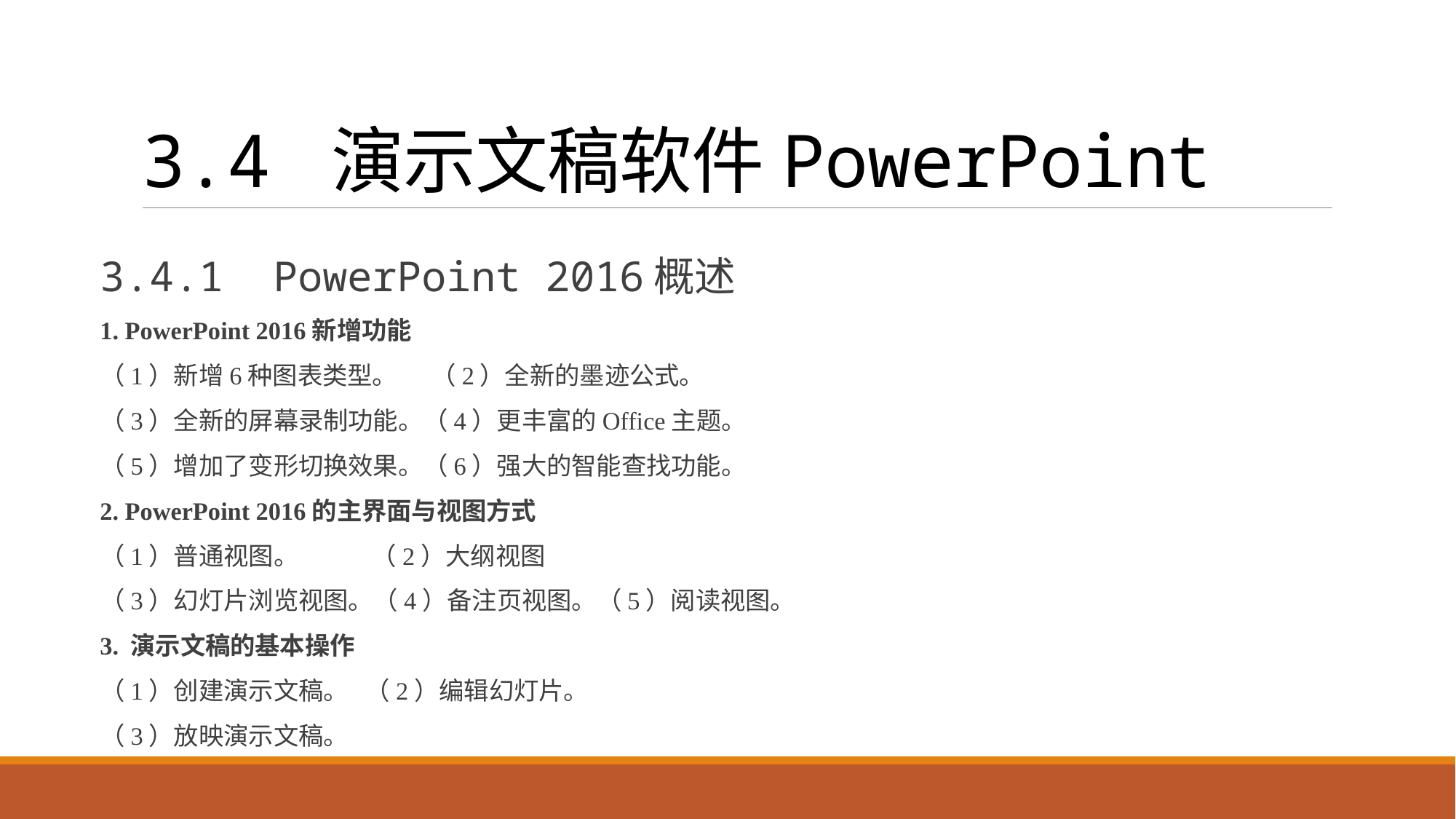

# 3.4 演示文稿软件PowerPoint
3.4.1  PowerPoint 2016概述
1. PowerPoint 2016新增功能
（1）新增6种图表类型。      （2）全新的墨迹公式。
（3）全新的屏幕录制功能。（4）更丰富的Office主题。
（5）增加了变形切换效果。（6）强大的智能查找功能。
2. PowerPoint 2016的主界面与视图方式
（1）普通视图。             （2）大纲视图
（3）幻灯片浏览视图。（4）备注页视图。（5）阅读视图。
3. 演示文稿的基本操作
（1）创建演示文稿。   （2）编辑幻灯片。
（3）放映演示文稿。